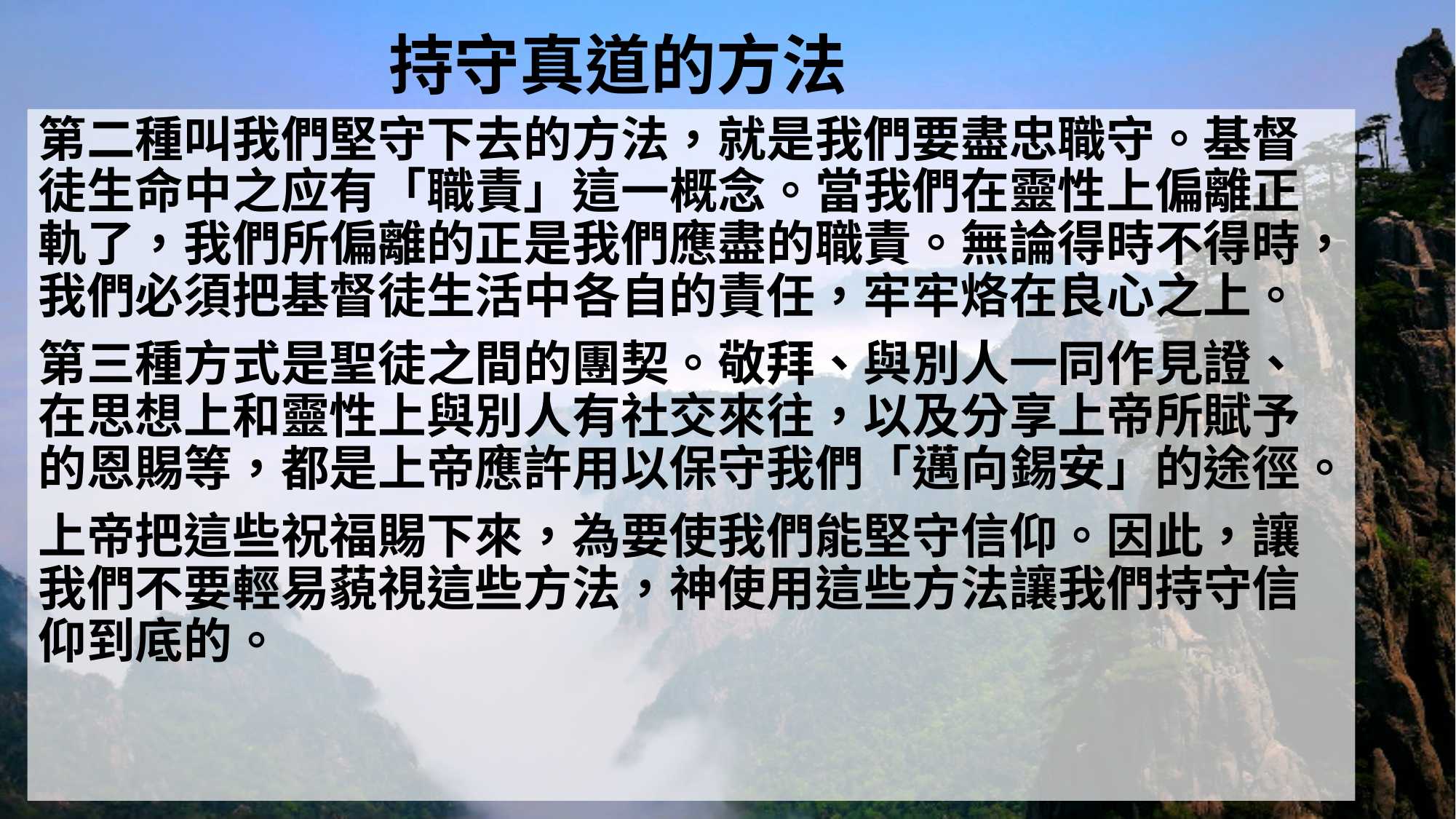

# 持守真道的方法
第二種叫我們堅守下去的方法，就是我們要盡忠職守。基督徒生命中之应有「職責」這一概念。當我們在靈性上偏離正軌了，我們所偏離的正是我們應盡的職責。無論得時不得時，我們必須把基督徒生活中各自的責任，牢牢烙在良心之上。
第三種方式是聖徒之間的團契。敬拜、與別人一同作見證、在思想上和靈性上與別人有社交來往，以及分享上帝所賦予的恩賜等，都是上帝應許用以保守我們「邁向錫安」的途徑。
上帝把這些祝福賜下來，為要使我們能堅守信仰。因此，讓我們不要輕易藐視這些方法，神使用這些方法讓我們持守信仰到底的。